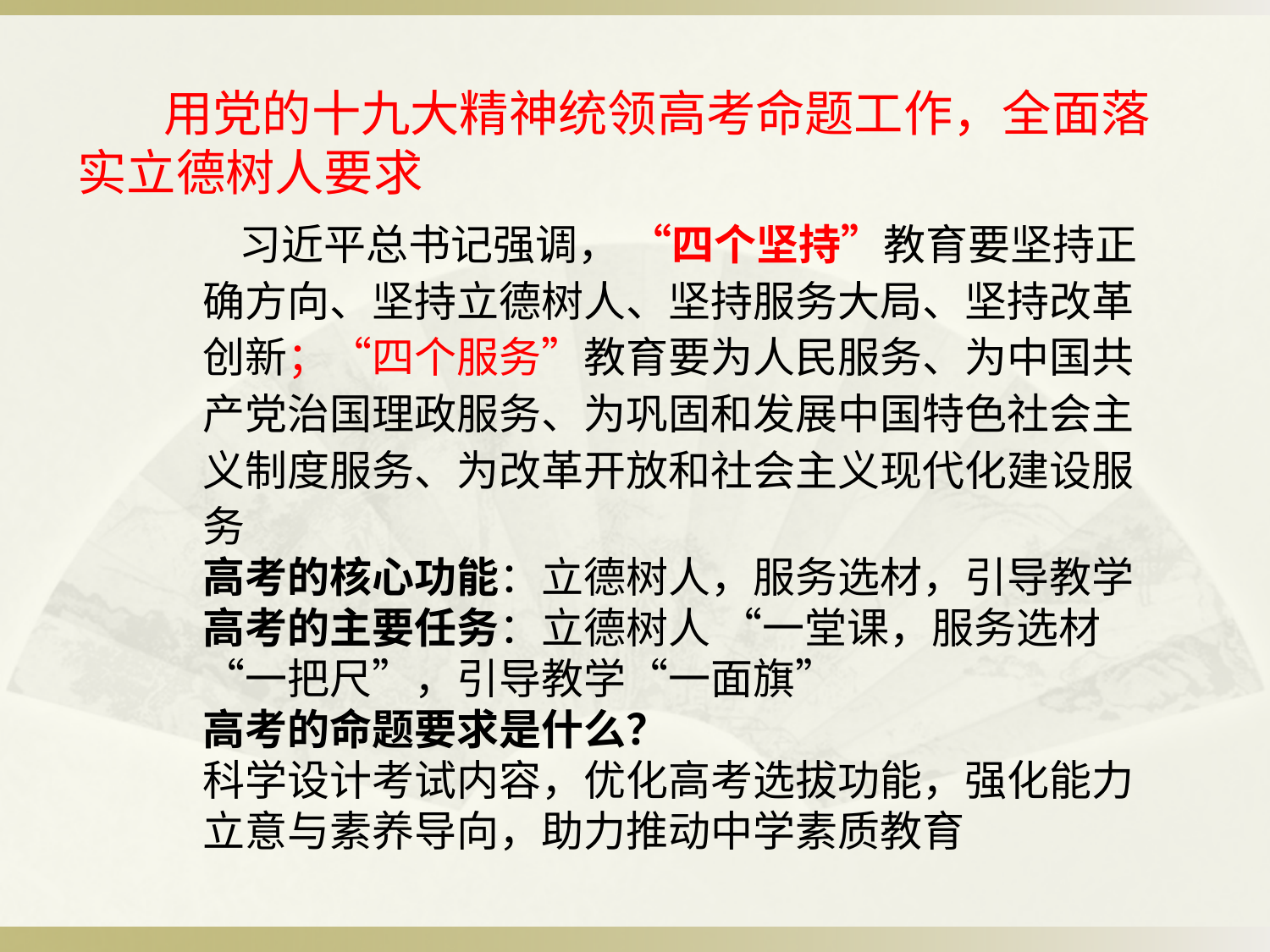

用党的十九大精神统领高考命题工作，全面落实立德树人要求
    习近平总书记强调， “四个坚持”教育要坚持正确方向、坚持立德树人、坚持服务大局、坚持改革创新；“四个服务”教育要为人民服务、为中国共产党治国理政服务、为巩固和发展中国特色社会主义制度服务、为改革开放和社会主义现代化建设服务
高考的核心功能：立德树人，服务选材，引导教学
高考的主要任务：立德树人 “一堂课，服务选材 “一把尺”，引导教学“一面旗”
高考的命题要求是什么？
科学设计考试内容，优化高考选拔功能，强化能力立意与素养导向，助力推动中学素质教育